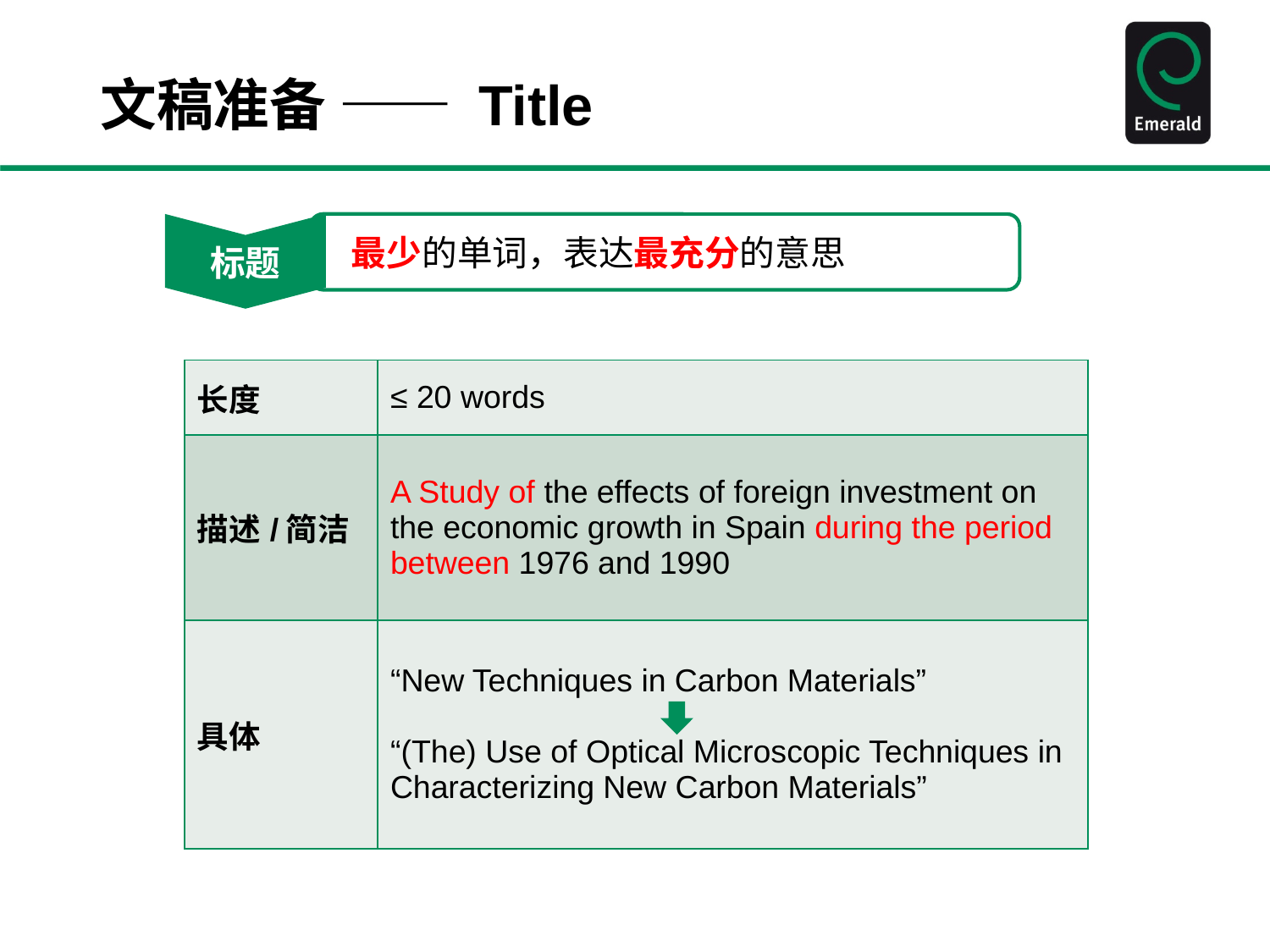

文稿准备 —— Title
标题
  最少的单词，表达最充分的意思
| 长度 | ≤ 20 words |
| --- | --- |
| 描述/简洁 | A Study of the effects of foreign investment on the economic growth in Spain during the period between 1976 and 1990 |
| 具体 | “New Techniques in Carbon Materials” “(The) Use of Optical Microscopic Techniques in Characterizing New Carbon Materials” |